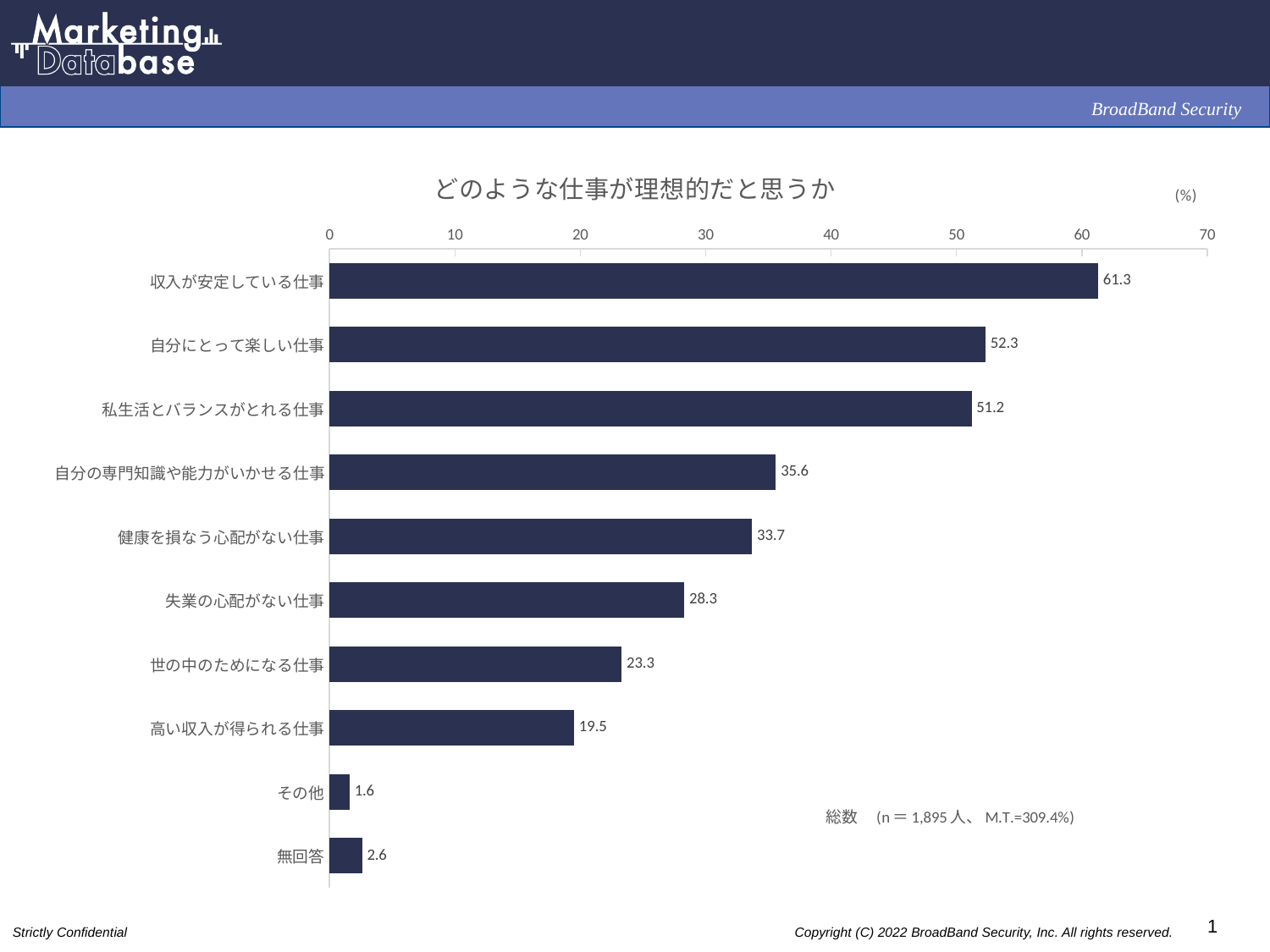

### Chart: どのような仕事が理想的だと思うか

| Category |  |
|---|---|
| 収入が安定している仕事 | 61.3 |
| 自分にとって楽しい仕事 | 52.3 |
| 私生活とバランスがとれる仕事 | 51.2 |
| 自分の専門知識や能力がいかせる仕事 | 35.6 |
| 健康を損なう心配がない仕事 | 33.7 |
| 失業の心配がない仕事 | 28.3 |
| 世の中のためになる仕事 | 23.3 |
| 高い収入が得られる仕事 | 19.5 |
| その他 | 1.6 |
| 無回答 | 2.6 |